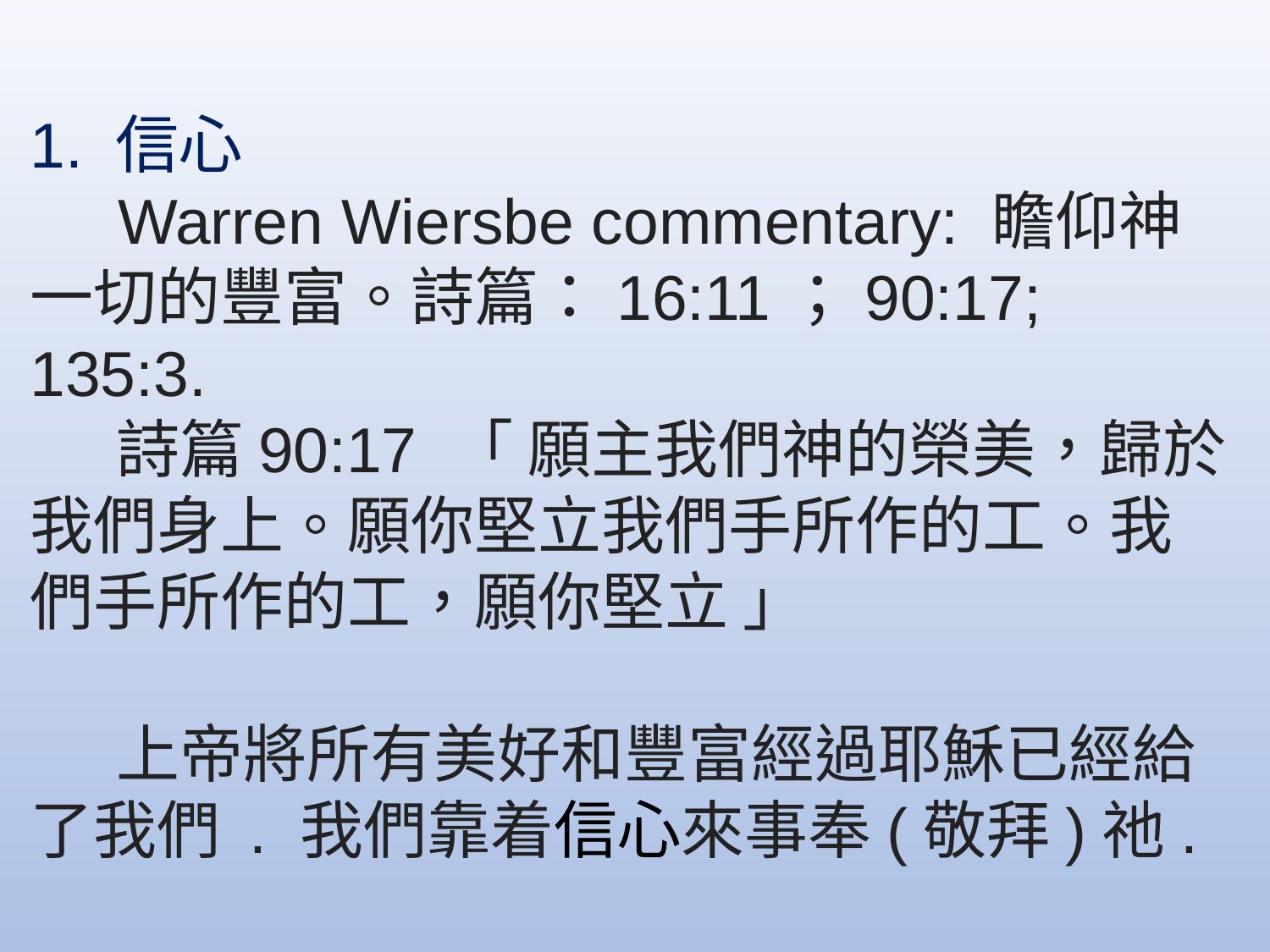

1. 信心
     Warren Wiersbe commentary: 瞻仰神一切的豐富。詩篇：16:11；90:17; 135:3.
     詩篇90:17 「 願主我們神的榮美，歸於我們身上。願你堅立我們手所作的工。我們手所作的工，願你堅立 」

     上帝將所有美好和豐富經過耶穌已經給了我們 . 我們靠着信心來事奉(敬拜)祂.